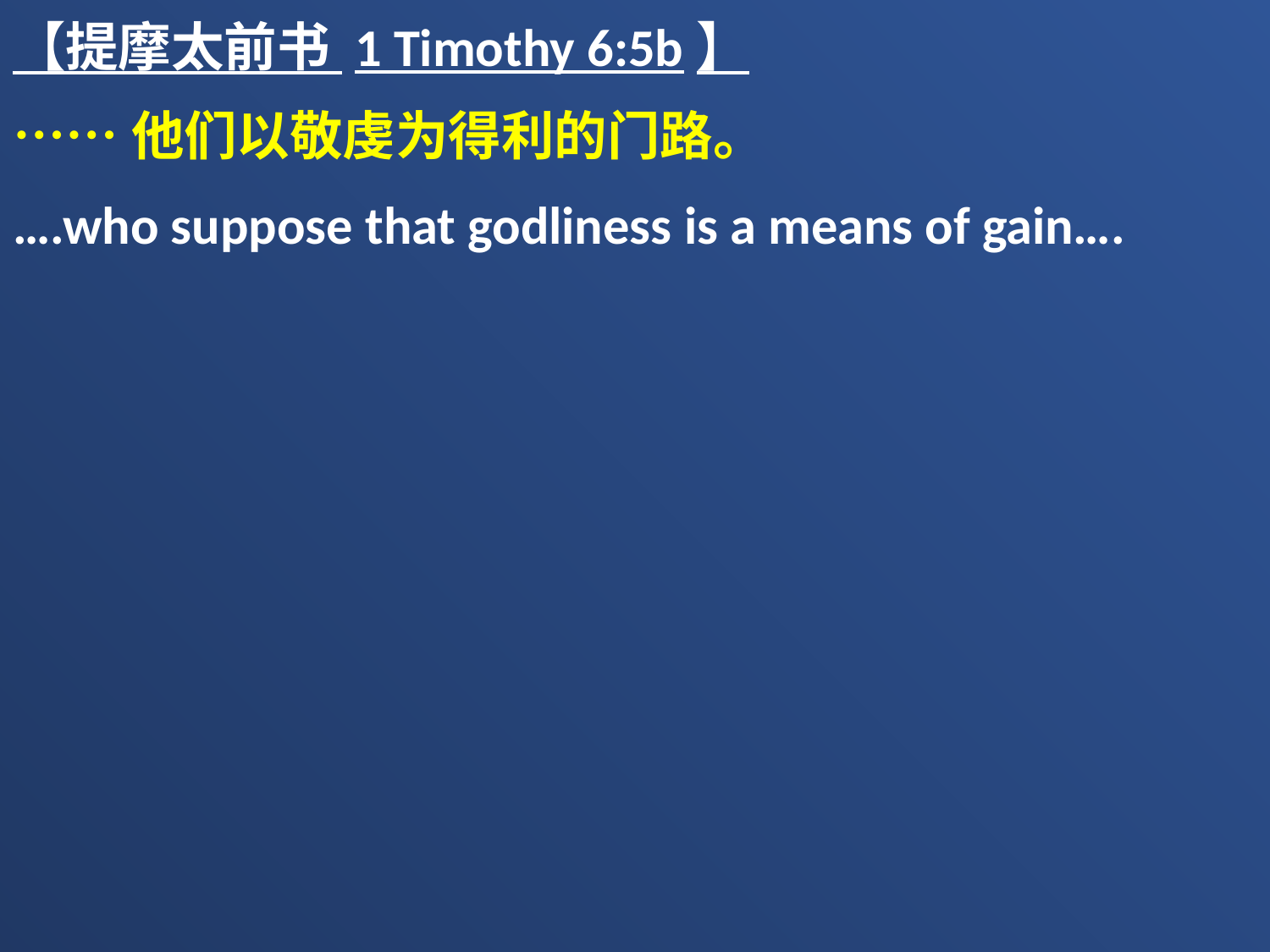

【提摩太前书 1 Timothy 6:5b】
……他们以敬虔为得利的门路。
….who suppose that godliness is a means of gain….